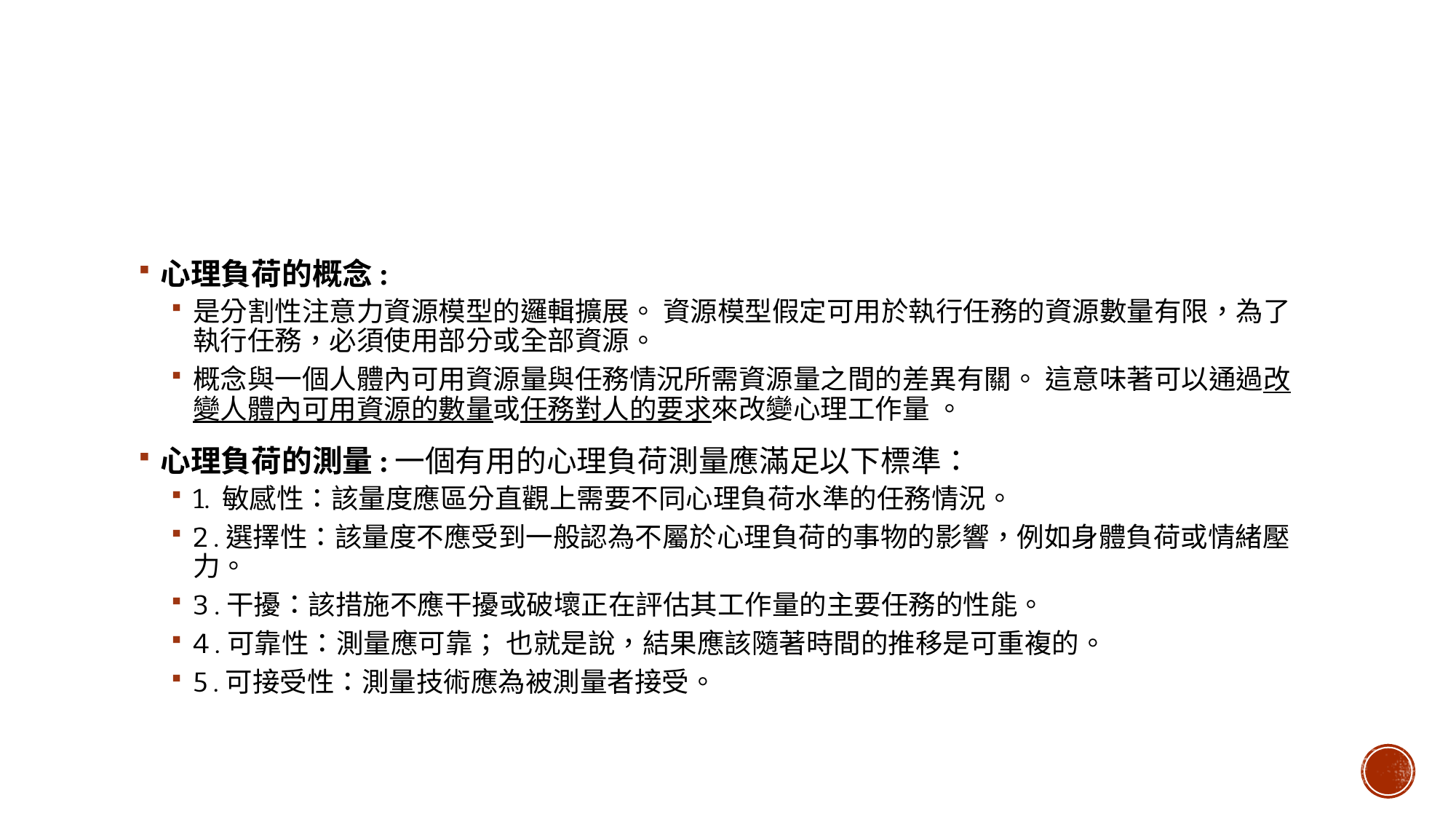

#
心理負荷的概念:
是分割性注意力資源模型的邏輯擴展。 資源模型假定可用於執行任務的資源數量有限，為了執行任務，必須使用部分或全部資源。
概念與一個人體內可用資源量與任務情況所需資源量之間的差異有關。 這意味著可以通過改變人體內可用資源的數量或任務對人的要求來改變心理工作量 。
心理負荷的測量:一個有用的心理負荷測量應滿足以下標準：
1. 敏感性：該量度應區分直觀上需要不同心理負荷水準的任務情況。
2 .選擇性：該量度不應受到一般認為不屬於心理負荷的事物的影響，例如身體負荷或情緒壓力。
3 .干擾：該措施不應干擾或破壞正在評估其工作量的主要任務的性能。
4 .可靠性：測量應可靠； 也就是說，結果應該隨著時間的推移是可重複的。
5 .可接受性：測量技術應為被測量者接受。